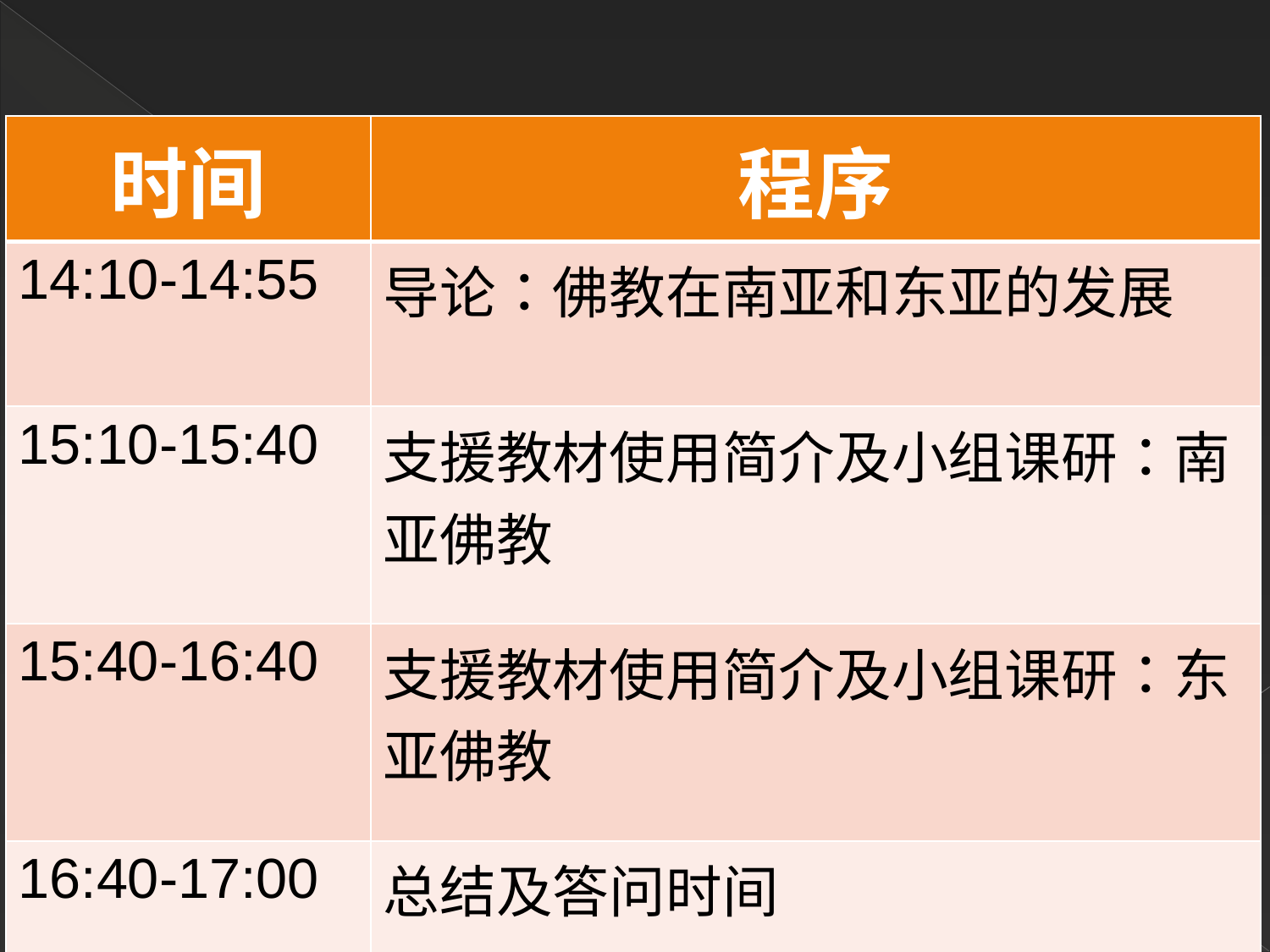

| 时间 | 程序 |
| --- | --- |
| 14:10-14:55 | 导论：佛教在南亚和东亚的发展 |
| 15:10-15:40 | 支援教材使用简介及小组课研：南亚佛教 |
| 15:40-16:40 | 支援教材使用简介及小组课研：东亚佛教 |
| 16:40-17:00 | 总结及答问时间 |